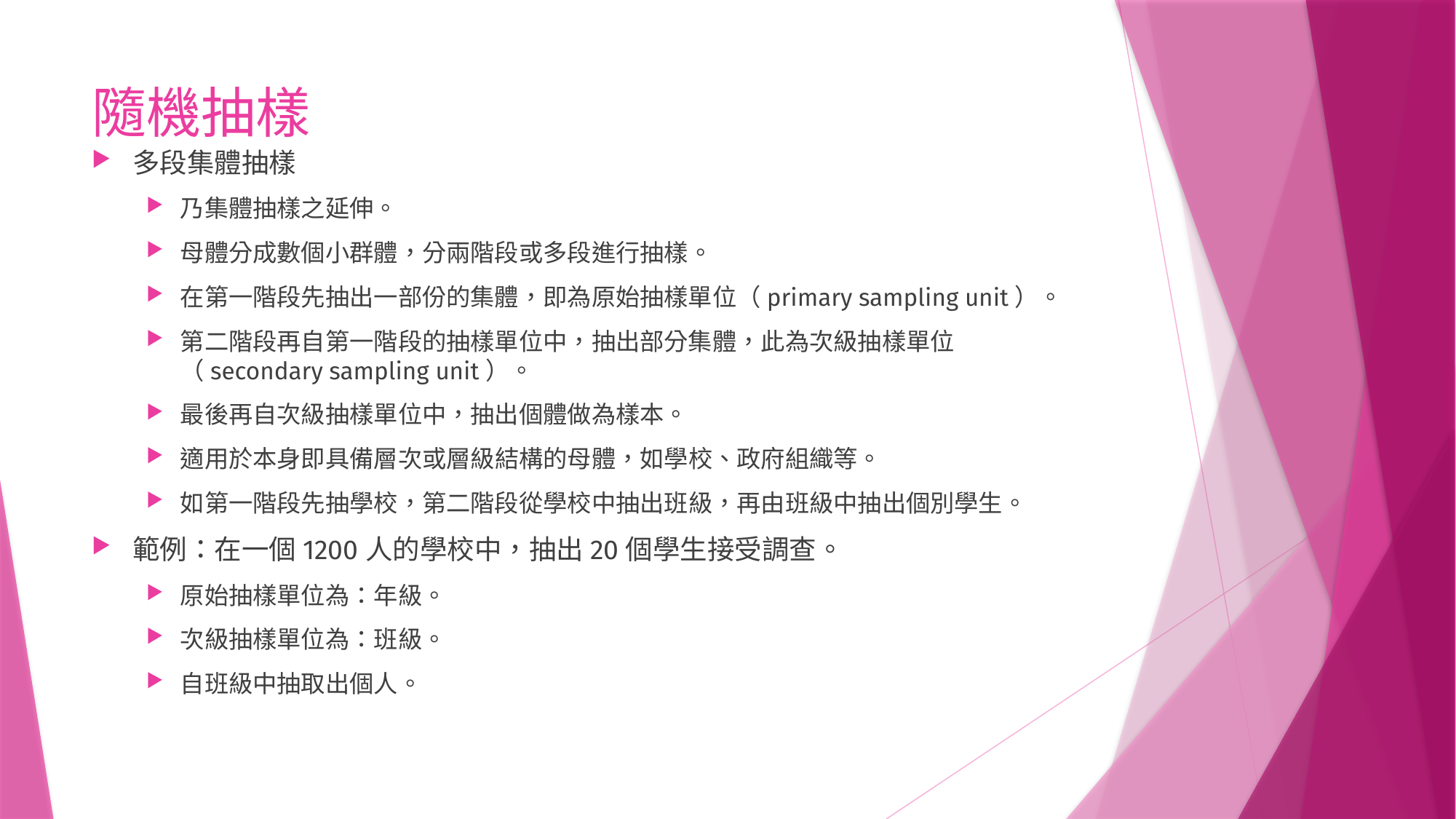

# 隨機抽樣
多段集體抽樣
乃集體抽樣之延伸。
母體分成數個小群體，分兩階段或多段進行抽樣。
在第一階段先抽出一部份的集體，即為原始抽樣單位（primary sampling unit）。
第二階段再自第一階段的抽樣單位中，抽出部分集體，此為次級抽樣單位（secondary sampling unit）。
最後再自次級抽樣單位中，抽出個體做為樣本。
適用於本身即具備層次或層級結構的母體，如學校、政府組織等。
如第一階段先抽學校，第二階段從學校中抽出班級，再由班級中抽出個別學生。
範例：在一個1200人的學校中，抽出20個學生接受調查。
原始抽樣單位為：年級。
次級抽樣單位為：班級。
自班級中抽取出個人。